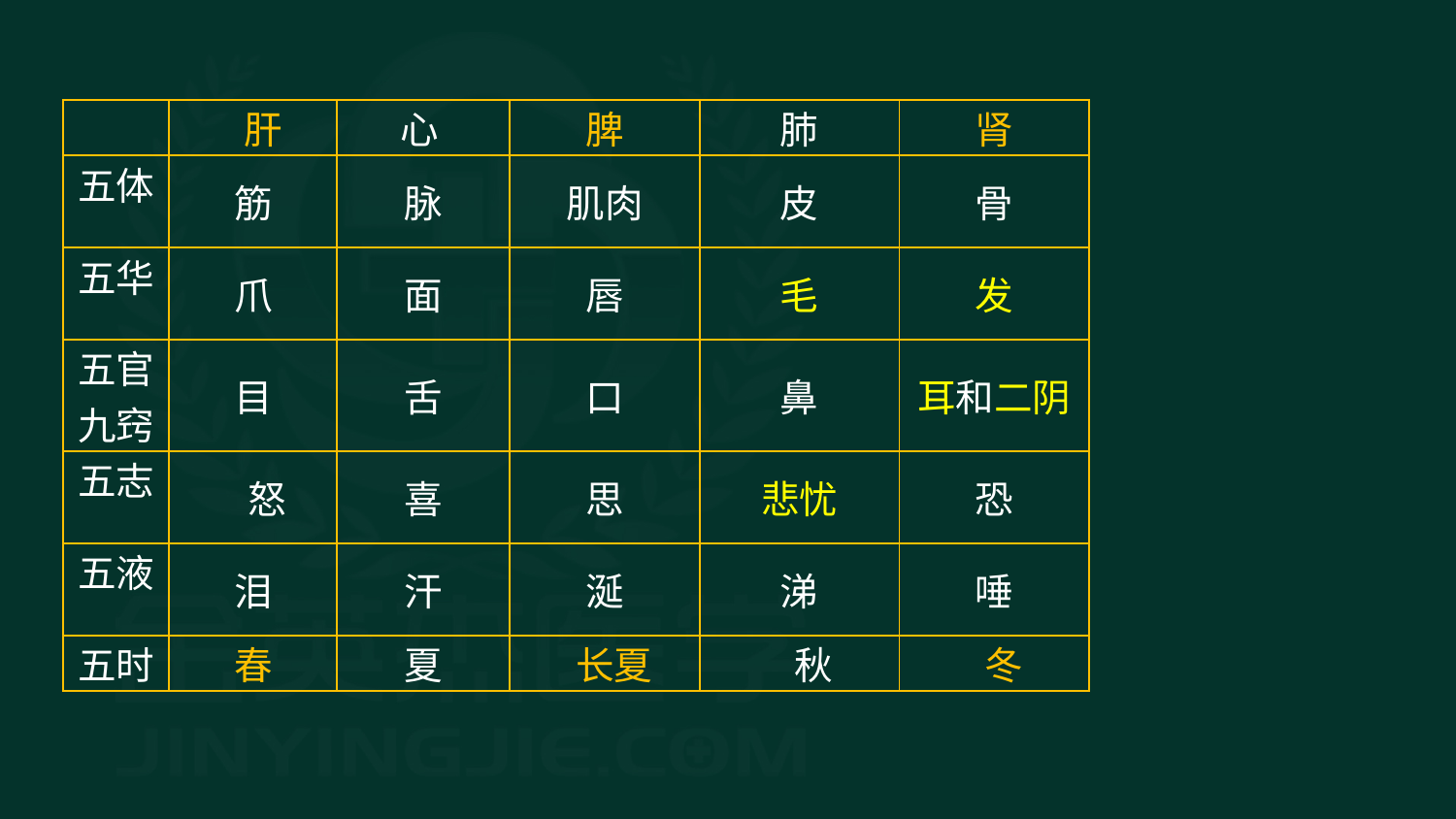

|  | 肝 | 心 | 脾 | 肺 | 肾 |
| --- | --- | --- | --- | --- | --- |
| 五体 | 筋 | 脉 | 肌肉 | 皮 | 骨 |
| 五华 | 爪 | 面 | 唇 | 毛 | 发 |
| 五官九窍 | 目 | 舌 | 口 | 鼻 | 耳和二阴 |
| 五志 | 怒 | 喜 | 思 | 悲忧 | 恐 |
| 五液 | 泪 | 汗 | 涎 | 涕 | 唾 |
| 五时 | 春 | 夏 | 长夏 | 秋 | 冬 |